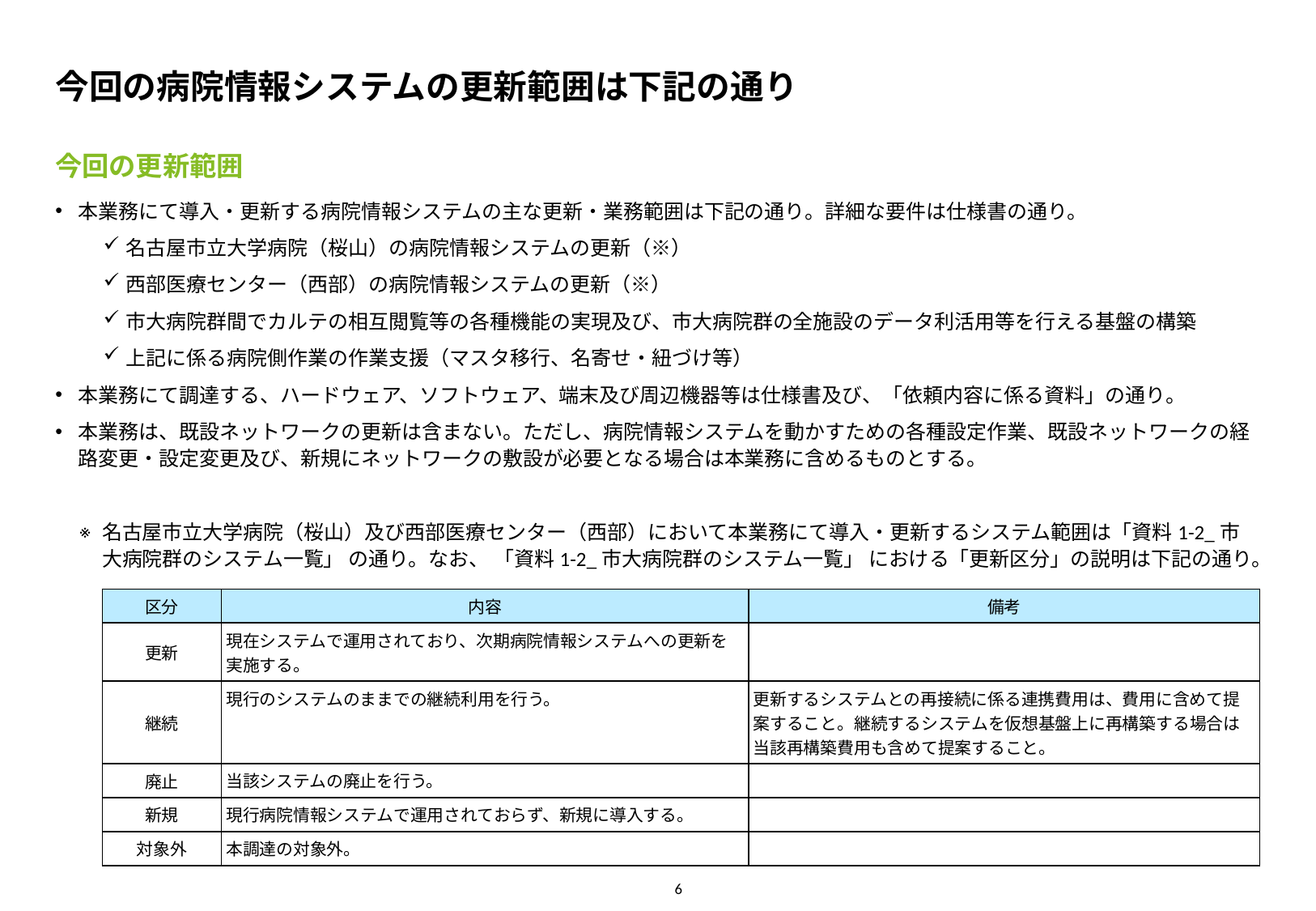

# 今回の病院情報システムの更新範囲は下記の通り
今回の更新範囲
本業務にて導入・更新する病院情報システムの主な更新・業務範囲は下記の通り。詳細な要件は仕様書の通り。
名古屋市立大学病院（桜山）の病院情報システムの更新（※）
西部医療センター（西部）の病院情報システムの更新（※）
市大病院群間でカルテの相互閲覧等の各種機能の実現及び、市大病院群の全施設のデータ利活用等を行える基盤の構築
上記に係る病院側作業の作業支援（マスタ移行、名寄せ・紐づけ等）
本業務にて調達する、ハードウェア、ソフトウェア、端末及び周辺機器等は仕様書及び、「依頼内容に係る資料」の通り。
本業務は、既設ネットワークの更新は含まない。ただし、病院情報システムを動かすための各種設定作業、既設ネットワークの経路変更・設定変更及び、新規にネットワークの敷設が必要となる場合は本業務に含めるものとする。

名古屋市立大学病院（桜山）及び西部医療センター（西部）において本業務にて導入・更新するシステム範囲は「資料1-2_市大病院群のシステム一覧」 の通り。なお、 「資料1-2_市大病院群のシステム一覧」 における「更新区分」の説明は下記の通り。

| 区分 | 内容 | 備考 |
| --- | --- | --- |
| 更新 | 現在システムで運用されており、次期病院情報システムへの更新を実施する。 |  |
| 継続 | 現行のシステムのままでの継続利用を行う。 | 更新するシステムとの再接続に係る連携費用は、費用に含めて提案すること。継続するシステムを仮想基盤上に再構築する場合は当該再構築費用も含めて提案すること。 |
| 廃止 | 当該システムの廃止を行う。 |  |
| 新規 | 現行病院情報システムで運用されておらず、新規に導入する。 |  |
| 対象外 | 本調達の対象外。 |  |
6